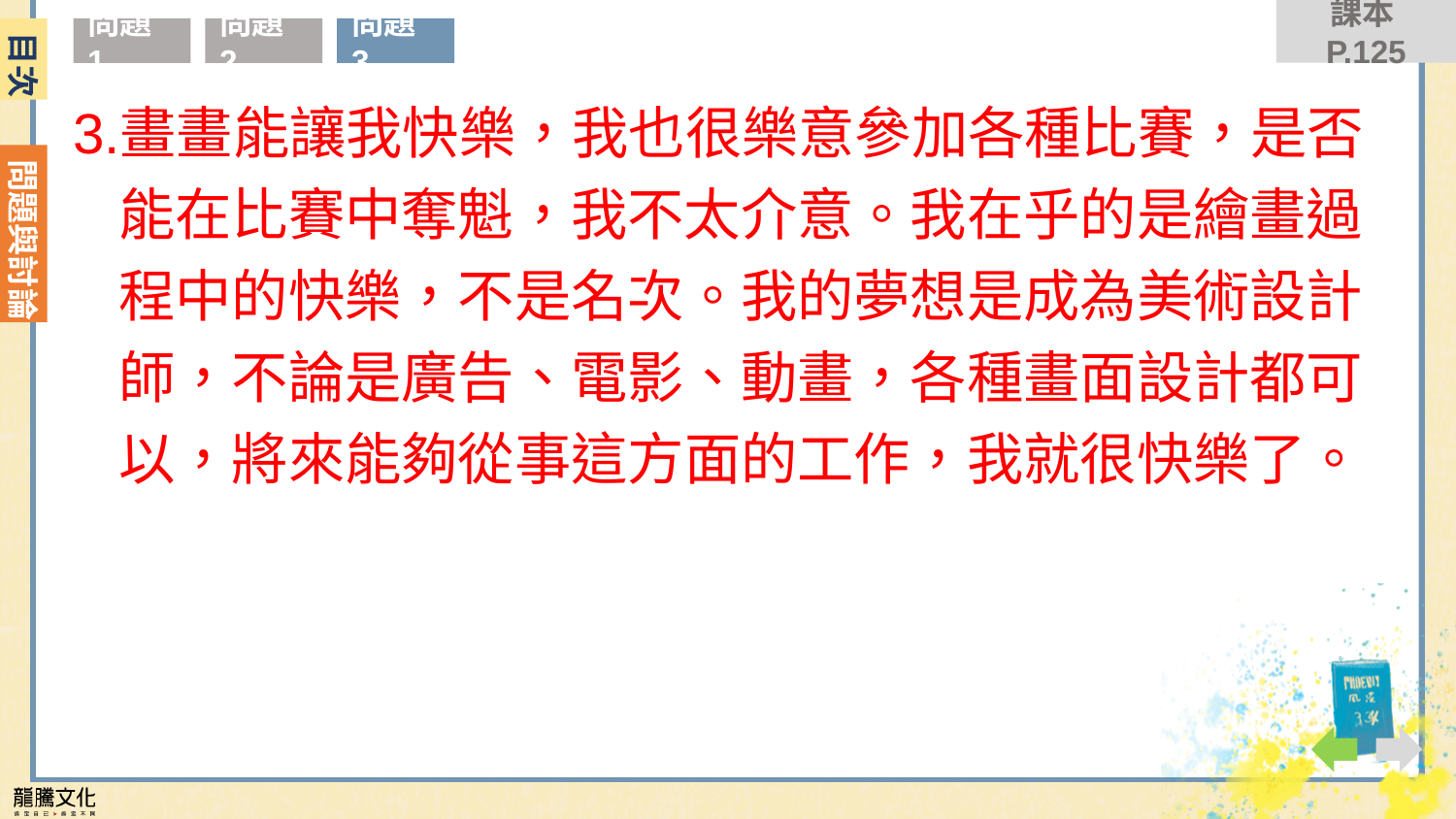

課本P.125
目次
問題1
問題2
問題3
畫畫能讓我快樂，我也很樂意參加各種比賽，是否能在比賽中奪魁，我不太介意。我在乎的是繪畫過程中的快樂，不是名次。我的夢想是成為美術設計師，不論是廣告、電影、動畫，各種畫面設計都可以，將來能夠從事這方面的工作，我就很快樂了。